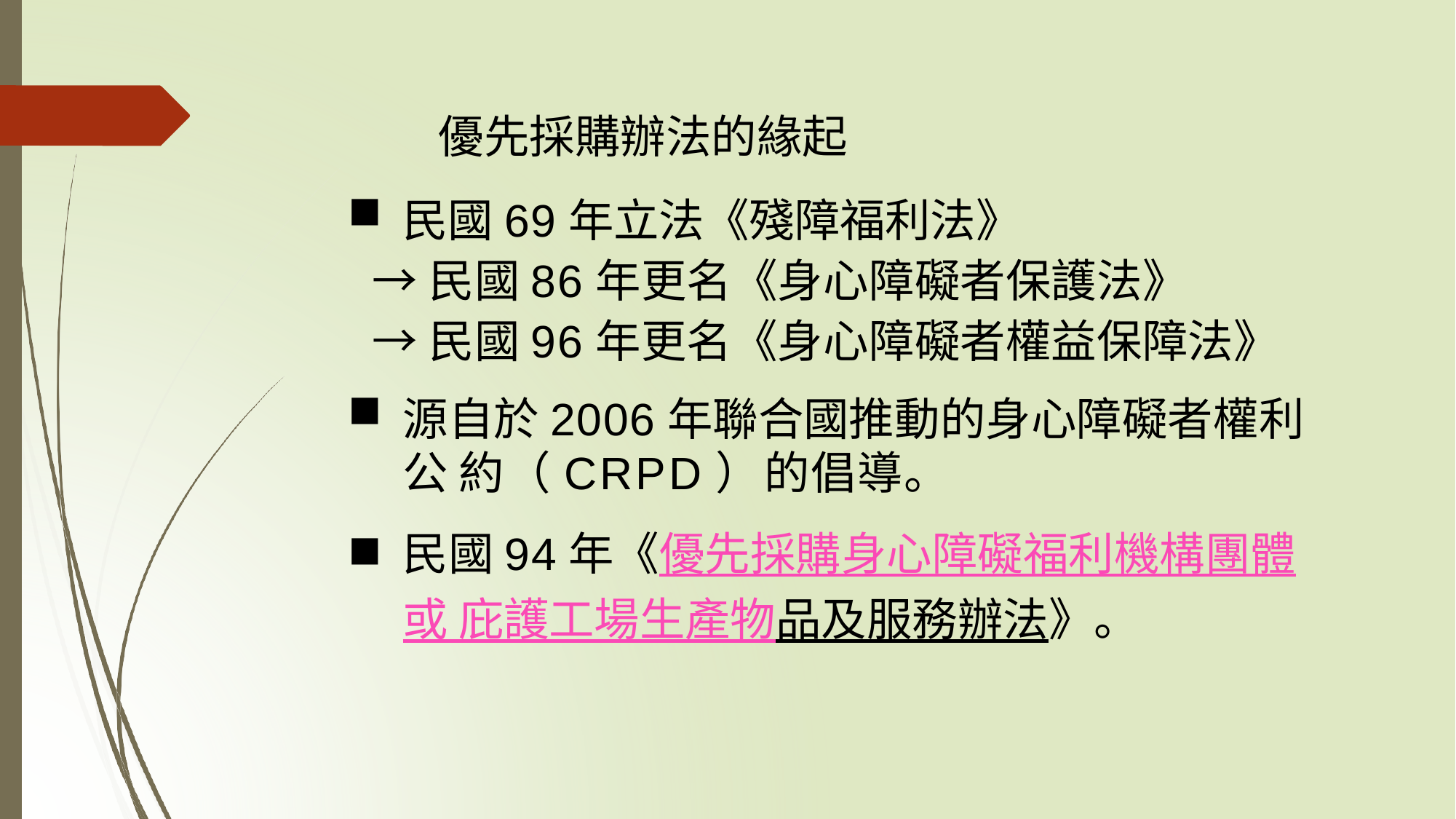

優先採購辦法的緣起
民國69年立法《殘障福利法》
→民國86年更名《身心障礙者保護法》
→民國96年更名《身心障礙者權益保障法》
源自於2006年聯合國推動的身心障礙者權利公 約（CRPD）的倡導。
民國94年《優先採購身心障礙福利機構團體或 庇護工場生產物品及服務辦法》。